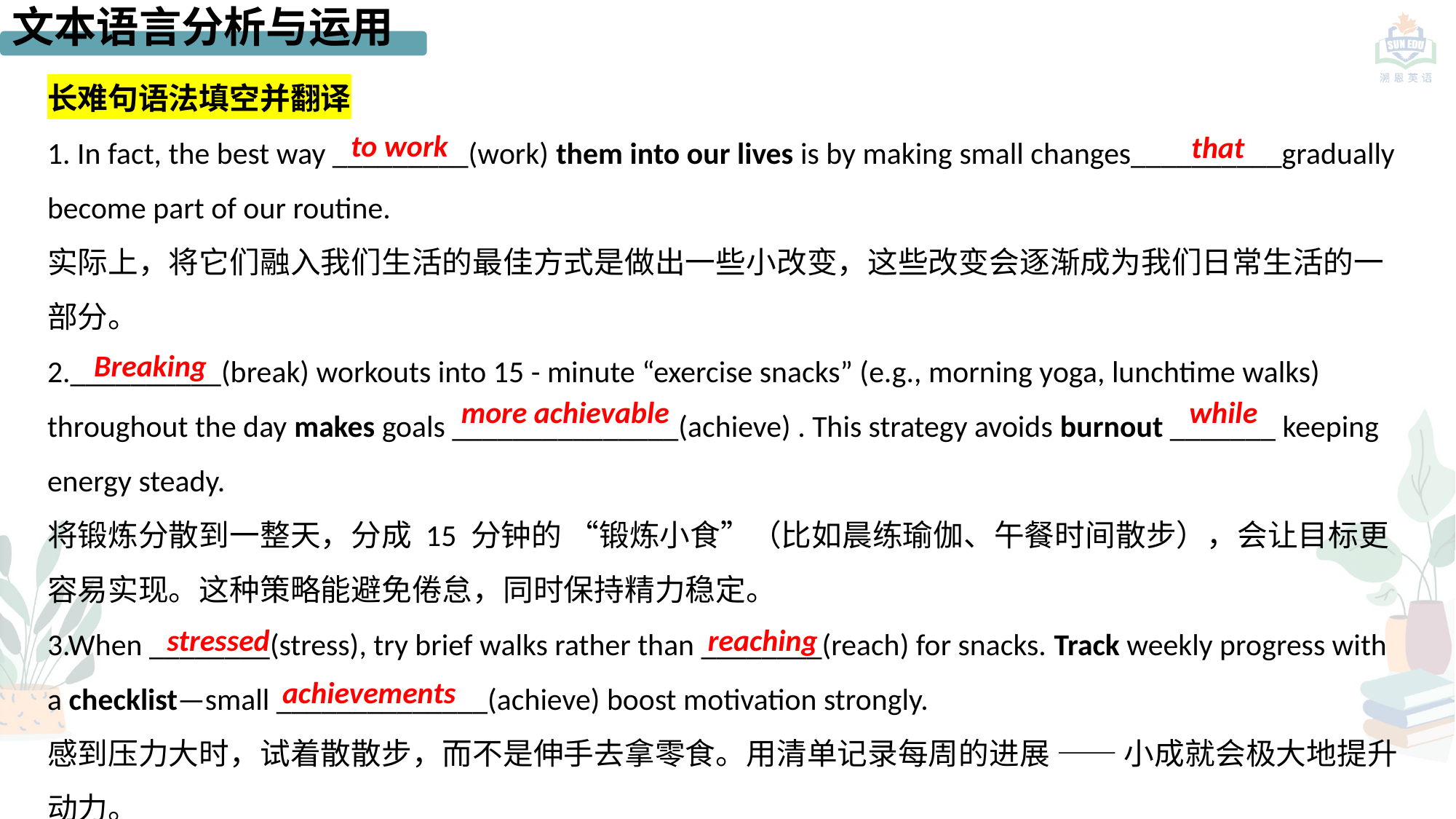

文本语言分析与运用
长难句语法填空并翻译
1. In fact, the best way _________(work) them into our lives is by making small changes__________gradually become part of our routine.
实际上，将它们融入我们生活的最佳方式是做出一些小改变，这些改变会逐渐成为我们日常生活的一部分。
2.__________(break) workouts into 15 - minute “exercise snacks” (e.g., morning yoga, lunchtime walks) throughout the day makes goals _______________(achieve) . This strategy avoids burnout _______ keeping energy steady.
将锻炼分散到一整天，分成 15 分钟的 “锻炼小食”（比如晨练瑜伽、午餐时间散步），会让目标更容易实现。这种策略能避免倦怠，同时保持精力稳定。
3.When ________(stress), try brief walks rather than ________(reach) for snacks. Track weekly progress with a checklist—small ______________(achieve) boost motivation strongly.
感到压力大时，试着散散步，而不是伸手去拿零食。用清单记录每周的进展 —— 小成就会极大地提升动力。
to work
 that
Breaking
more achievable
while
stressed
reaching
achievements